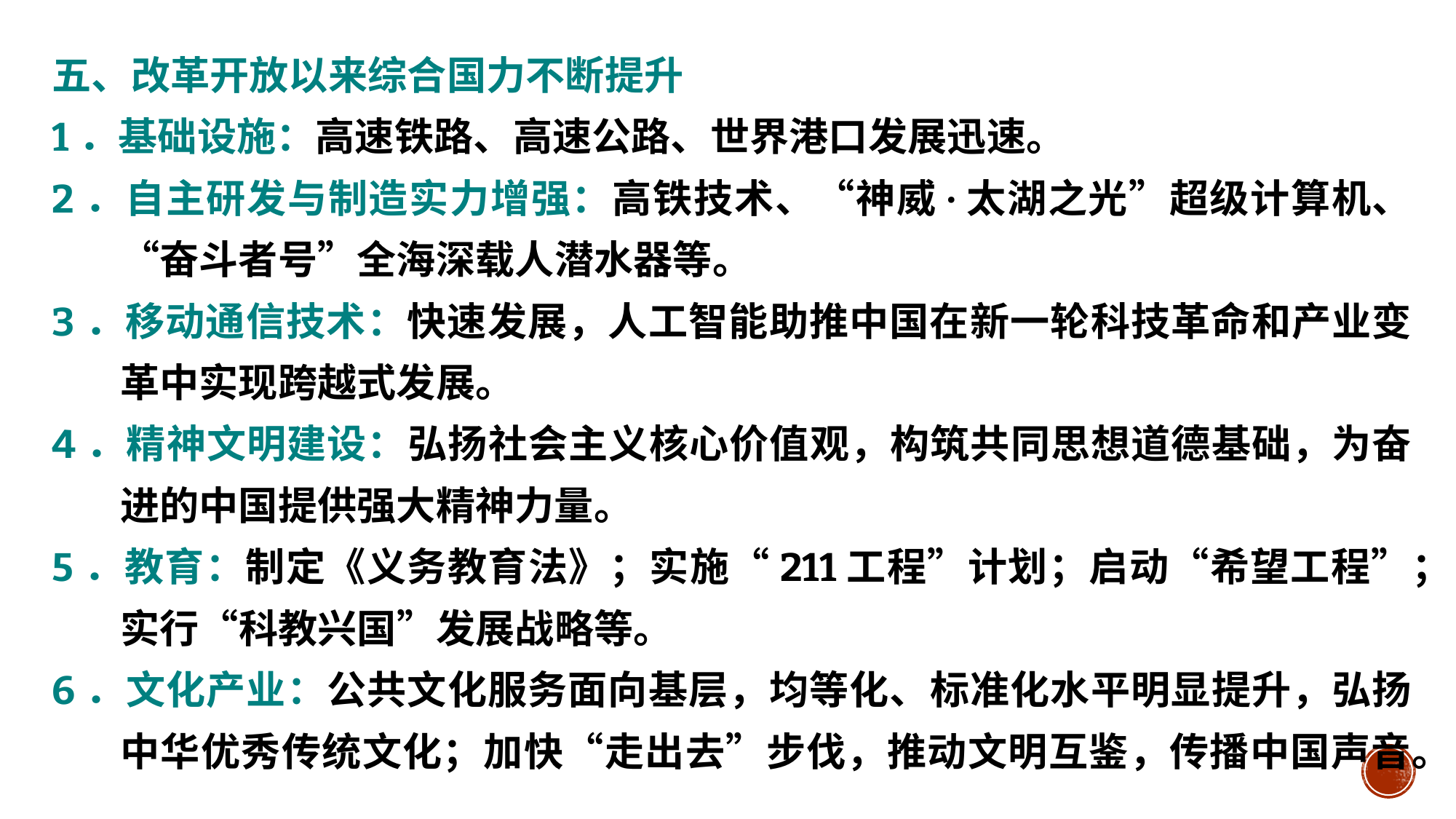

五、改革开放以来综合国力不断提升
1．基础设施：高速铁路、高速公路、世界港口发展迅速。
2．自主研发与制造实力增强：高铁技术、“神威·太湖之光”超级计算机、“奋斗者号”全海深载人潜水器等。
3．移动通信技术：快速发展，人工智能助推中国在新一轮科技革命和产业变革中实现跨越式发展。
4．精神文明建设：弘扬社会主义核心价值观，构筑共同思想道德基础，为奋进的中国提供强大精神力量。
5．教育：制定《义务教育法》；实施“211工程”计划；启动“希望工程”；实行“科教兴国”发展战略等。
6．文化产业：公共文化服务面向基层，均等化、标准化水平明显提升，弘扬中华优秀传统文化；加快“走出去”步伐，推动文明互鉴，传播中国声音。
#